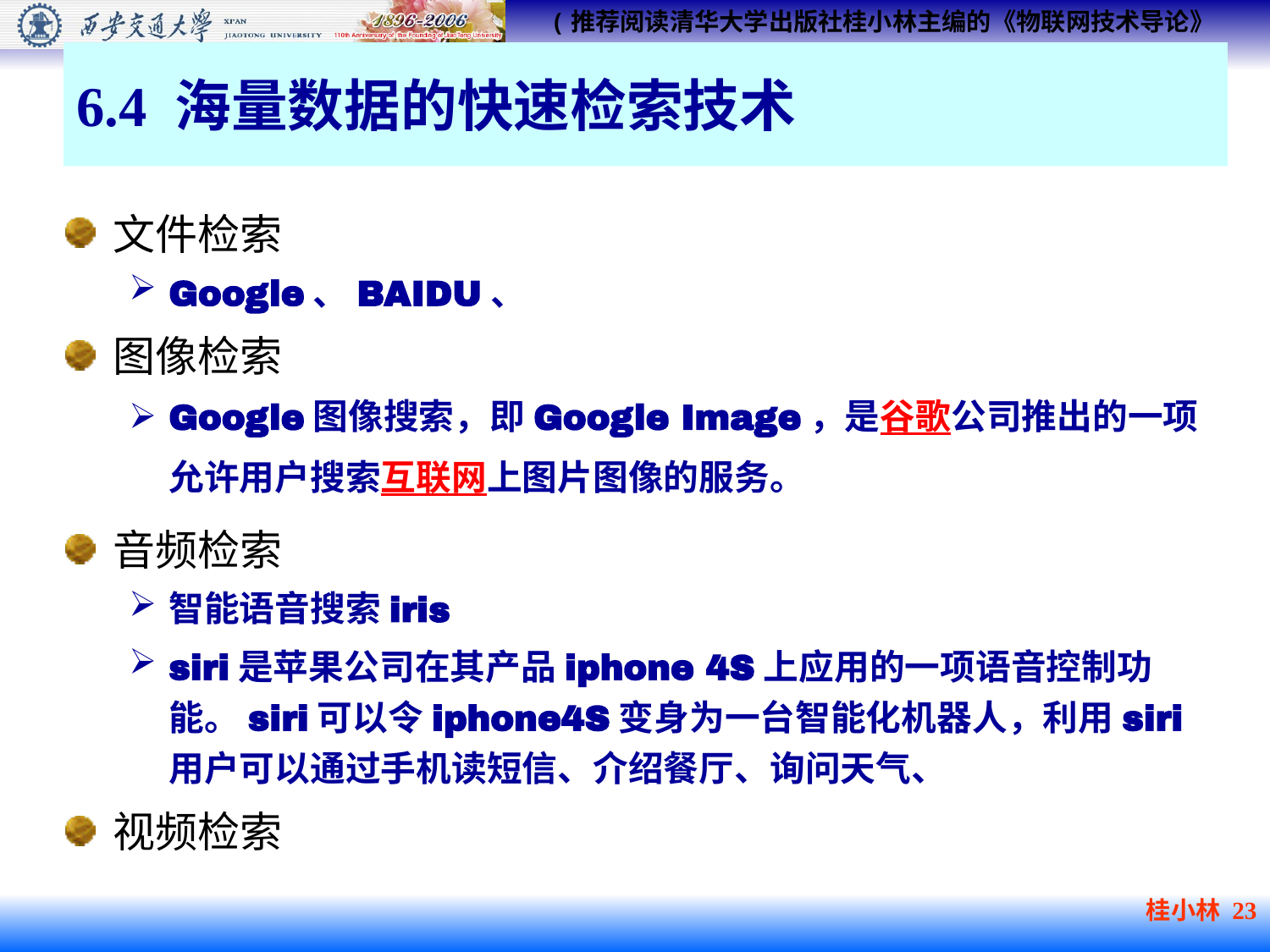

# 6.4 海量数据的快速检索技术
文件检索
Google、BAIDU、
图像检索
Google图像搜索，即Google Image，是谷歌公司推出的一项允许用户搜索互联网上图片图像的服务。
音频检索
智能语音搜索iris
siri是苹果公司在其产品iphone 4S上应用的一项语音控制功能。siri可以令iphone4S变身为一台智能化机器人，利用siri用户可以通过手机读短信、介绍餐厅、询问天气、
视频检索
桂小林 23